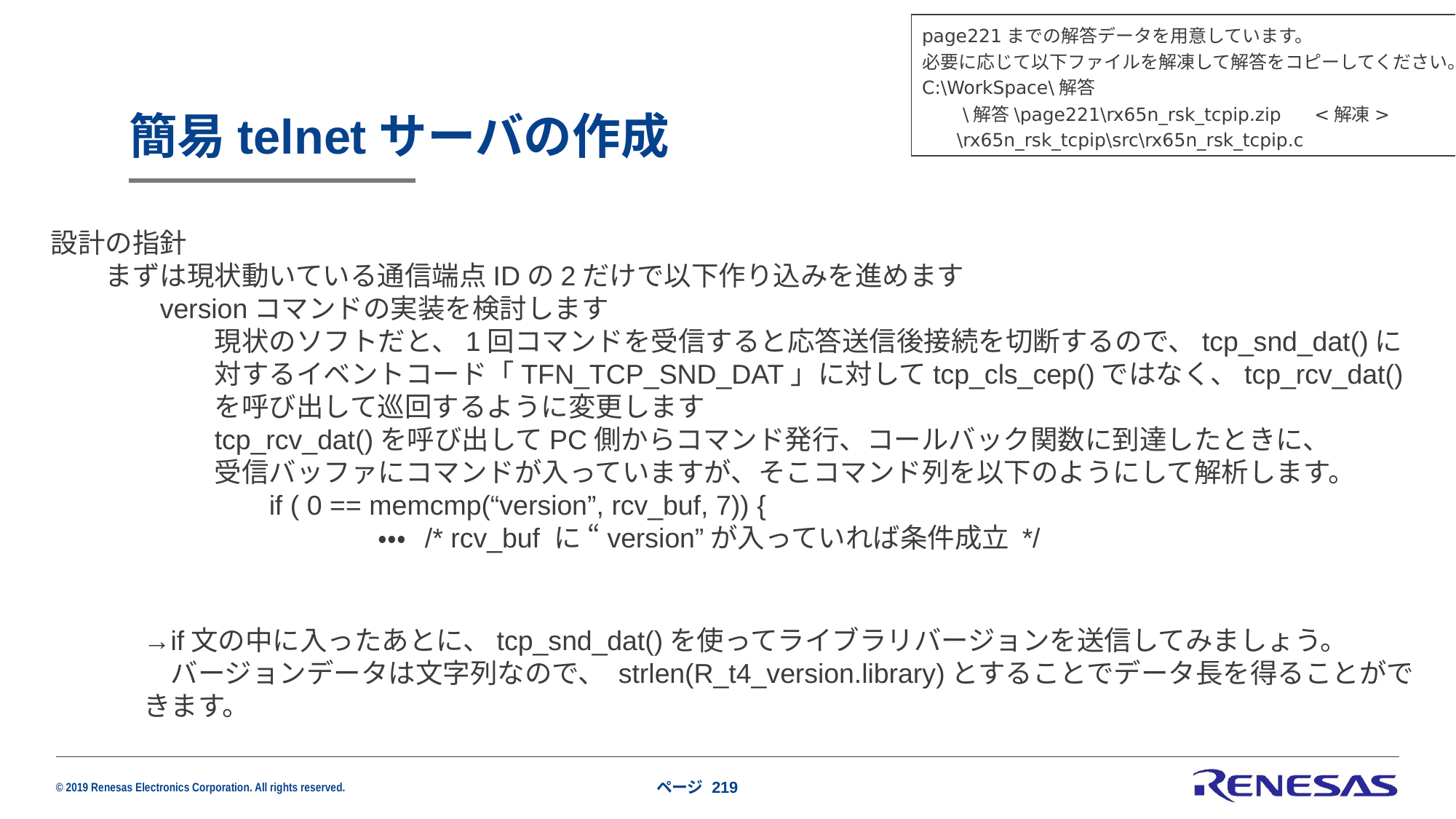

page221までの解答データを用意しています。
必要に応じて以下ファイルを解凍して解答をコピーしてください。
C:\WorkSpace\解答
　　\解答\page221\rx65n_rsk_tcpip.zip 　<解凍>
      \rx65n_rsk_tcpip\src\rx65n_rsk_tcpip.c
# 簡易telnetサーバの作成
設計の指針
まずは現状動いている通信端点IDの2だけで以下作り込みを進めます
versionコマンドの実装を検討します
現状のソフトだと、1回コマンドを受信すると応答送信後接続を切断するので、tcp_snd_dat()に対するイベントコード「TFN_TCP_SND_DAT」に対してtcp_cls_cep()ではなく、tcp_rcv_dat()を呼び出して巡回するように変更します
tcp_rcv_dat()を呼び出してPC側からコマンド発行、コールバック関数に到達したときに、
受信バッファにコマンドが入っていますが、そこコマンド列を以下のようにして解析します。
if ( 0 == memcmp(“version”, rcv_buf, 7)) {
	・・・  /* rcv_buf に “version”が入っていれば条件成立 */
→if文の中に入ったあとに、tcp_snd_dat()を使ってライブラリバージョンを送信してみましょう。
　バージョンデータは文字列なので、 strlen(R_t4_version.library)とすることでデータ長を得ることができます。
ページ 219